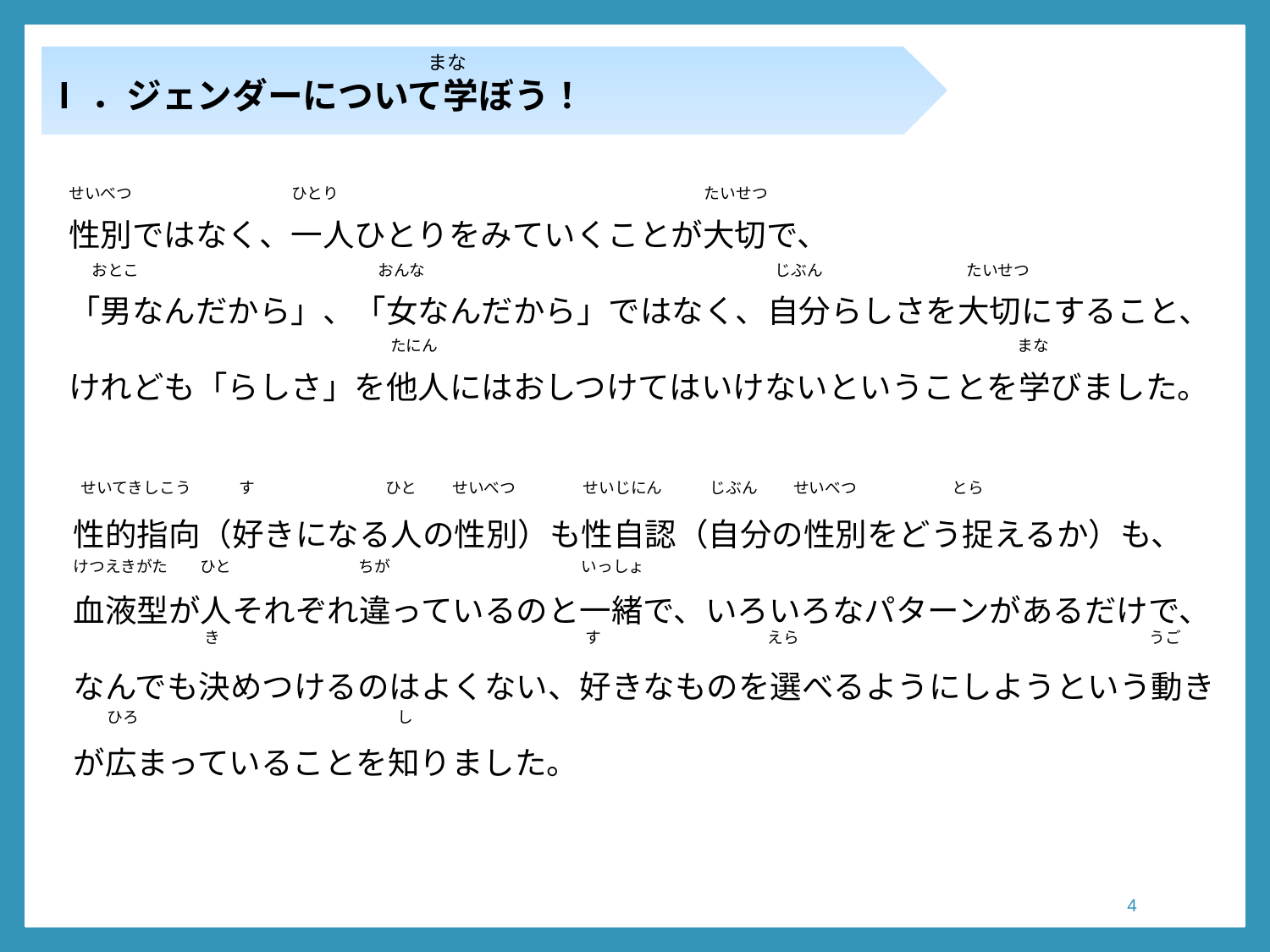

まな

Ⅰ．ジェンダーについて学ぼう！

性別ではなく、一人ひとりをみていくことが大切で、
「男なんだから」、「女なんだから」ではなく、自分らしさを大切にすること、
けれども「らしさ」を他人にはおしつけてはいけないということを学びました。

せいべつ　　　　　　　　　　ひとり　　　　　　　　　　　　　　　　　　　　　　　たいせつ
　  おとこ　　　　　　　　　　　　　　　おんな　　　　　　　　　　　　　　　　　　　　　　じぶん　　　　　　　　　たいせつ
　　　　　　　　　　　　　　　　　　　　 たにん　　　　　　　　　　　　　　　　　　　　　　　　　　　　　　　　　　　　  まな
 せいてきしこう　　　す　　　　　　　　 ひと　　 せいべつ　　　　 せいじにん　　　じぶん　　 せいべつ　　　　　　とら

性的指向（好きになる人の性別）も性自認（自分の性別をどう捉えるか）も、
血液型が人それぞれ違っているのと一緒で、いろいろなパターンがあるだけで、
なんでも決めつけるのはよくない、好きなものを選べるようにしようという動きが広まっていることを知りました。
けつえきがた　　ひと　　　　　　　　ちが　　　　　　　　　　　　いっしょ
　　　　　　　　 き　　　　　　　　　　　　　　　　　　　　　　　す　　　　　　　　　　  えら　　　　　　　　　　　　　　　　　　　　　　うご

ひろ　　　　　　　　　　　　　　　　 し
4
4